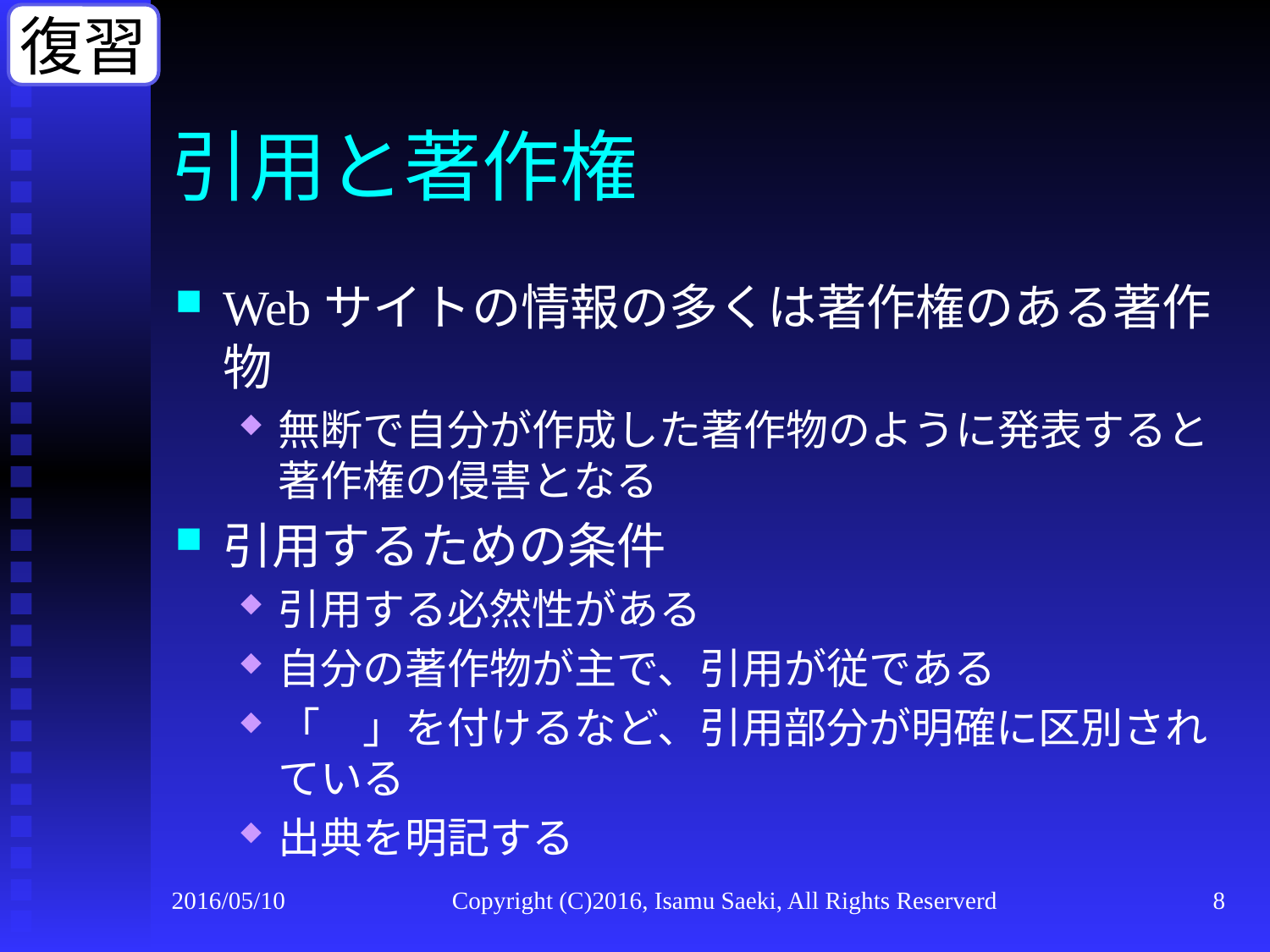

復習
# 引用と著作権
Webサイトの情報の多くは著作権のある著作物
無断で自分が作成した著作物のように発表すると著作権の侵害となる
引用するための条件
引用する必然性がある
自分の著作物が主で、引用が従である
「　」を付けるなど、引用部分が明確に区別されている
出典を明記する
2016/05/10
Copyright (C)2016, Isamu Saeki, All Rights Reserverd
8